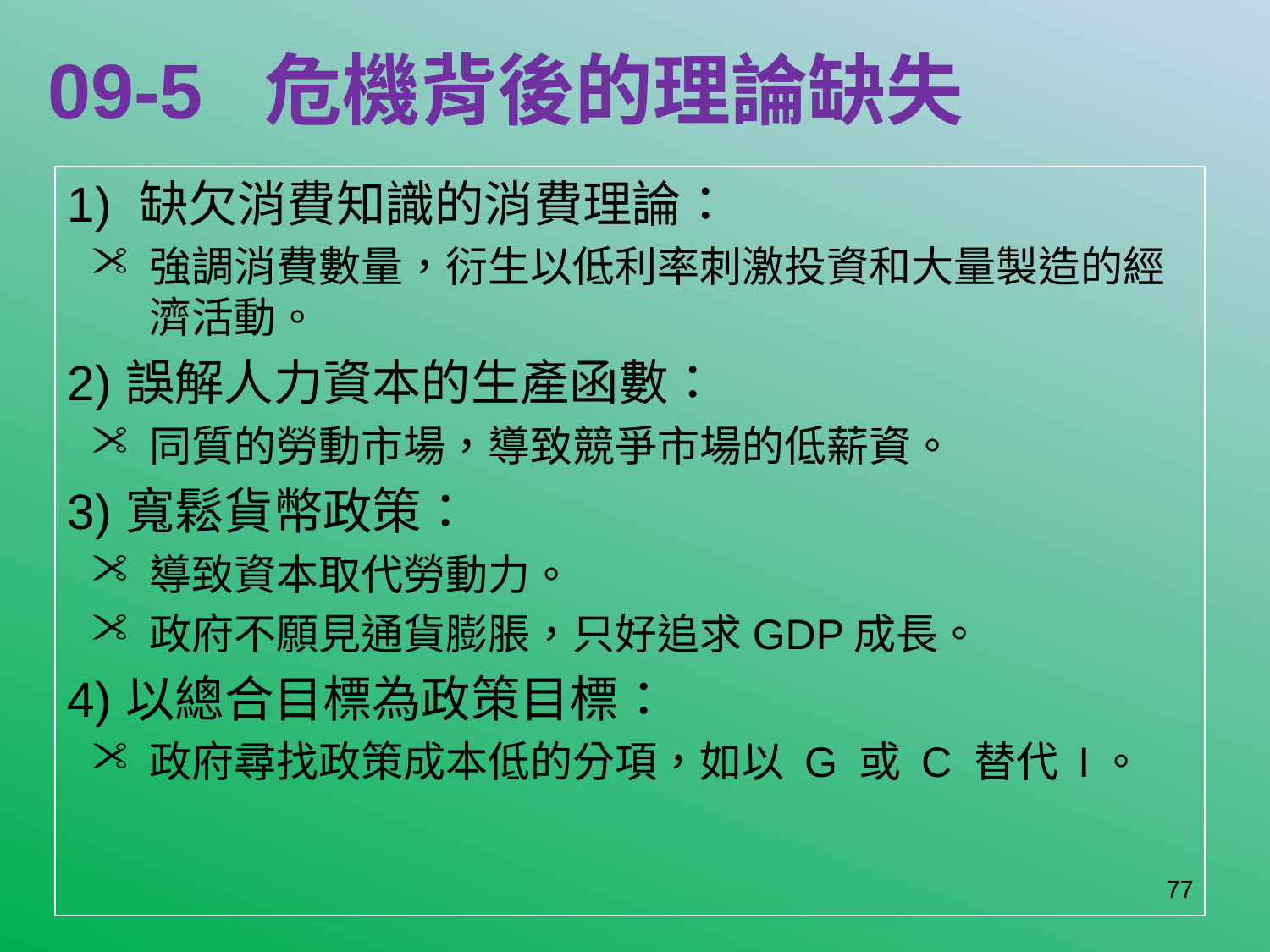

# 09-5  危機背後的理論缺失
缺欠消費知識的消費理論：
強調消費數量，衍生以低利率刺激投資和大量製造的經濟活動。
誤解人力資本的生產函數：
同質的勞動市場，導致競爭市場的低薪資。
寬鬆貨幣政策：
導致資本取代勞動力。
政府不願見通貨膨脹，只好追求GDP成長。
以總合目標為政策目標：
政府尋找政策成本低的分項，如以 G 或 C 替代 I。
77